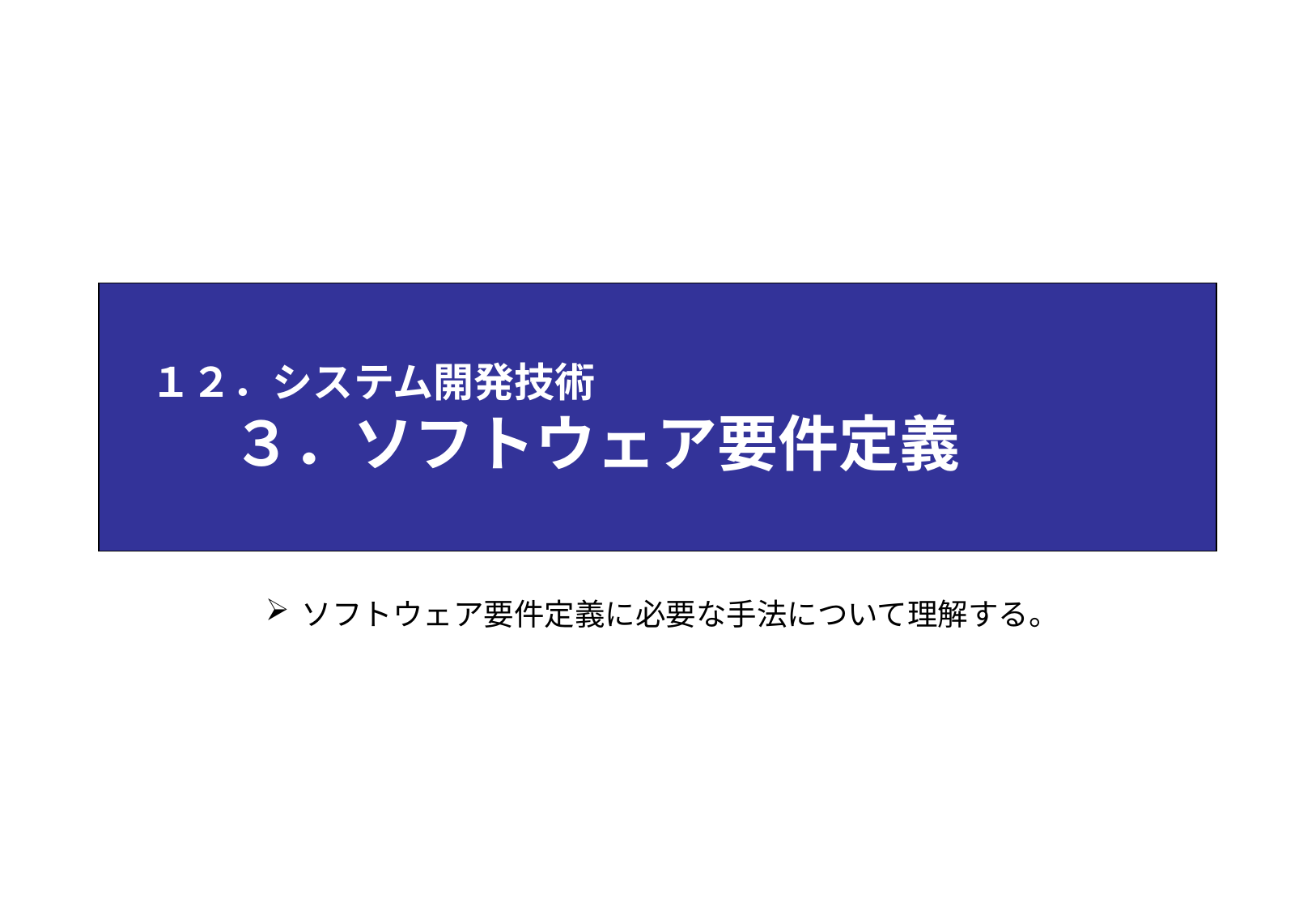

# １２．システム開発技術 　　３．ソフトウェア要件定義
ソフトウェア要件定義に必要な手法について理解する。